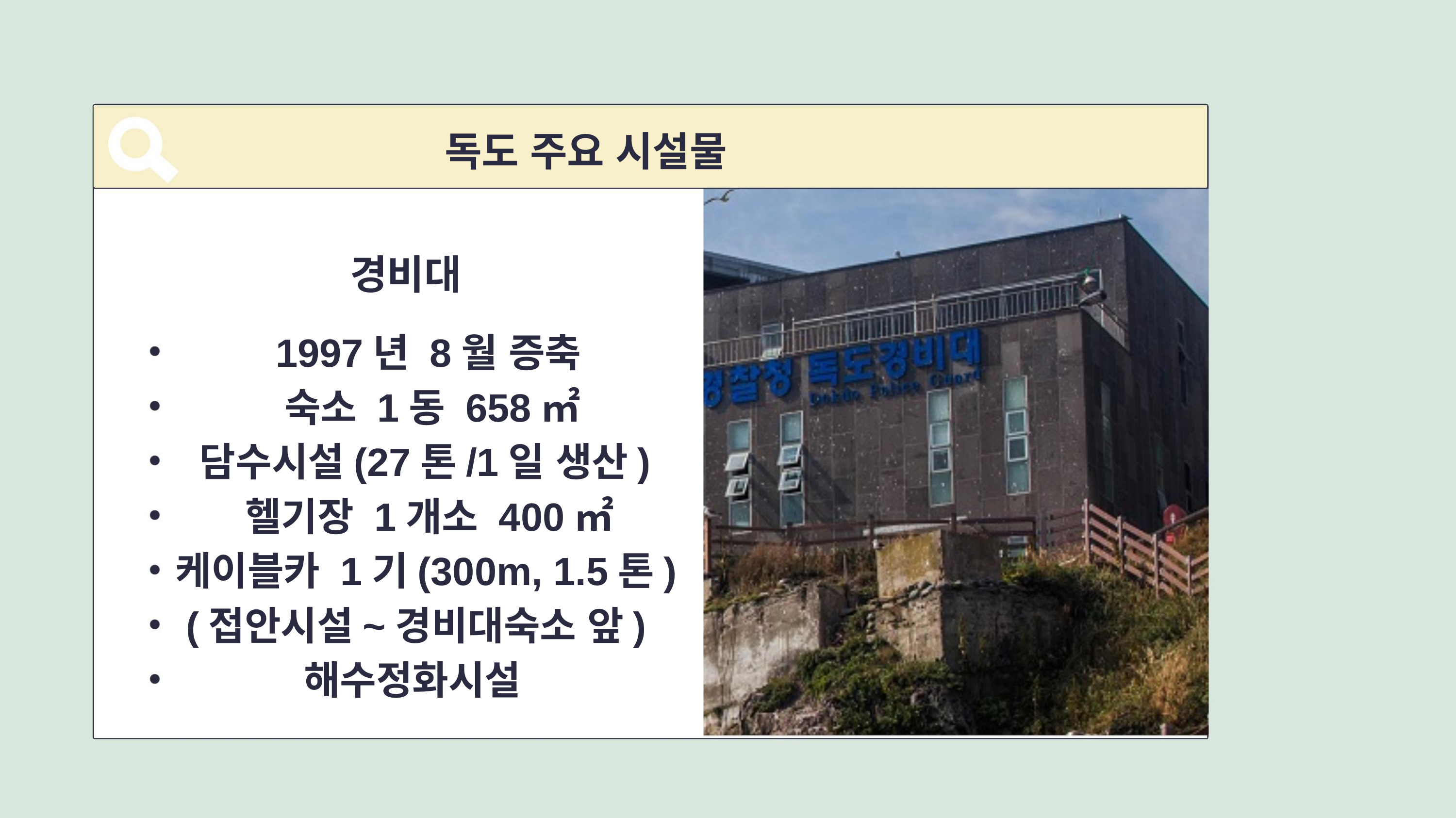

독도 주요 시설물
경비대
1997년 8월 증축
숙소 1동 658㎡
담수시설(27톤/1일 생산)
헬기장 1개소 400㎡
케이블카 1기(300m, 1.5톤)
(접안시설~경비대숙소 앞)
해수정화시설